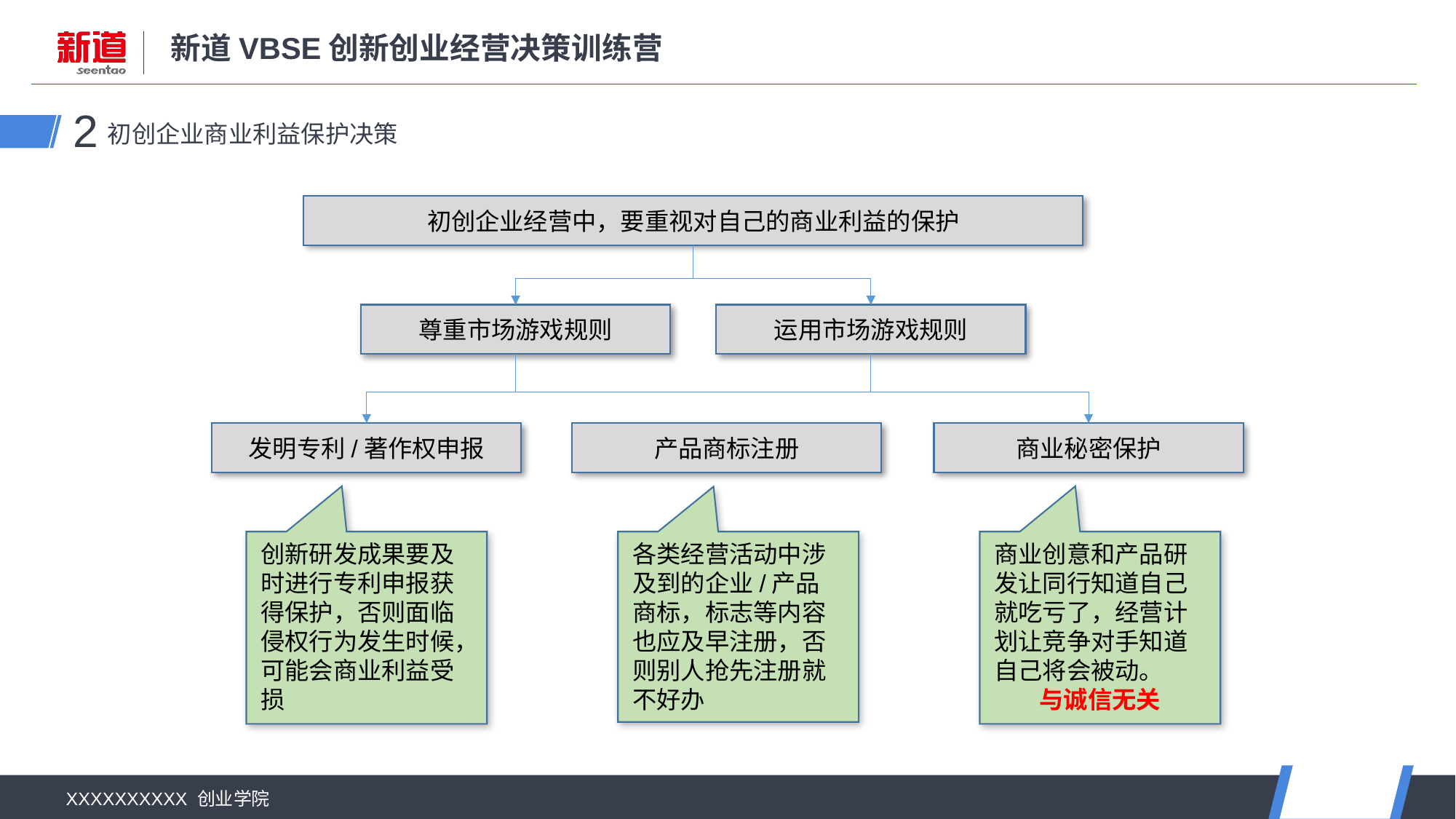

初创企业商业利益保护决策
2
初创企业经营中，要重视对自己的商业利益的保护
尊重市场游戏规则
运用市场游戏规则
发明专利/著作权申报
产品商标注册
商业秘密保护
创新研发成果要及时进行专利申报获得保护，否则面临侵权行为发生时候，可能会商业利益受损
各类经营活动中涉及到的企业/产品商标，标志等内容也应及早注册，否则别人抢先注册就不好办
商业创意和产品研发让同行知道自己就吃亏了，经营计划让竞争对手知道自己将会被动。
与诚信无关